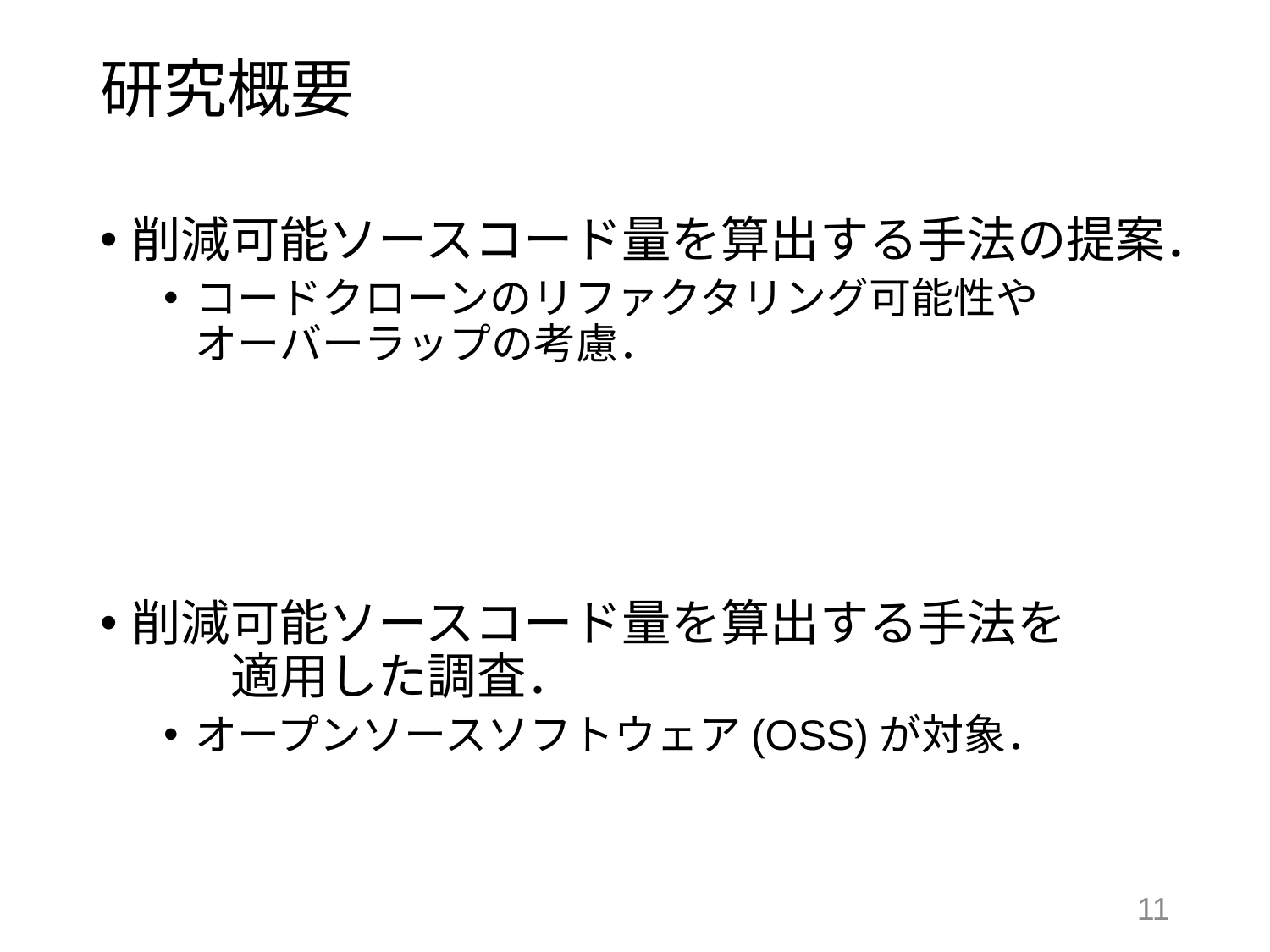

# 研究概要
削減可能ソースコード量を算出する手法の提案．
コードクローンのリファクタリング可能性や　　オーバーラップの考慮．

削減可能ソースコード量を算出する手法を　　　　適用した調査．
オープンソースソフトウェア(OSS)が対象．
11